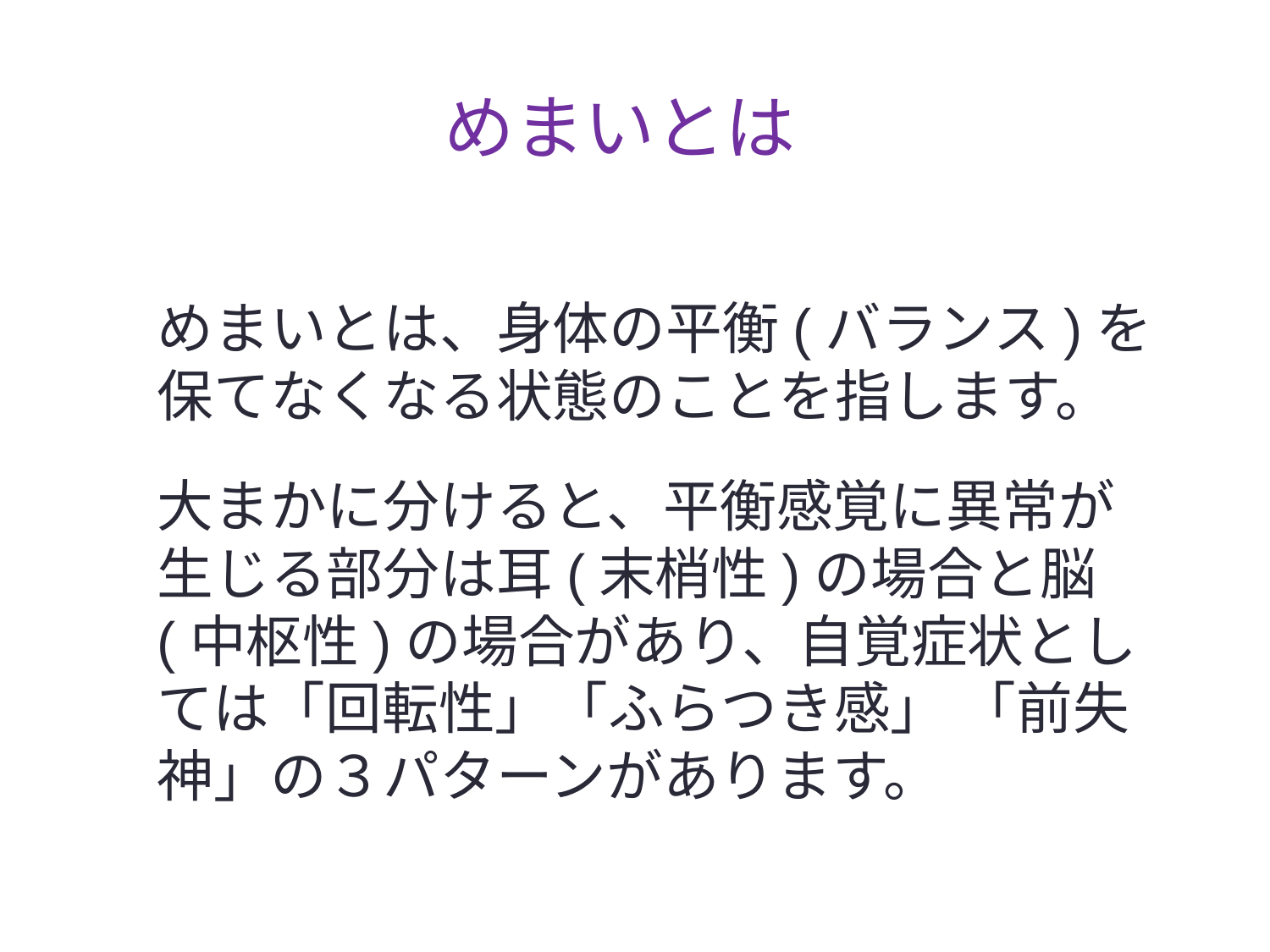

# めまいとは
めまいとは、身体の平衡(バランス)を保てなくなる状態のことを指します。

大まかに分けると、平衡感覚に異常が生じる部分は耳(末梢性)の場合と脳(中枢性)の場合があり、自覚症状としては「回転性」「ふらつき感」 「前失神」の３パターンがあります。